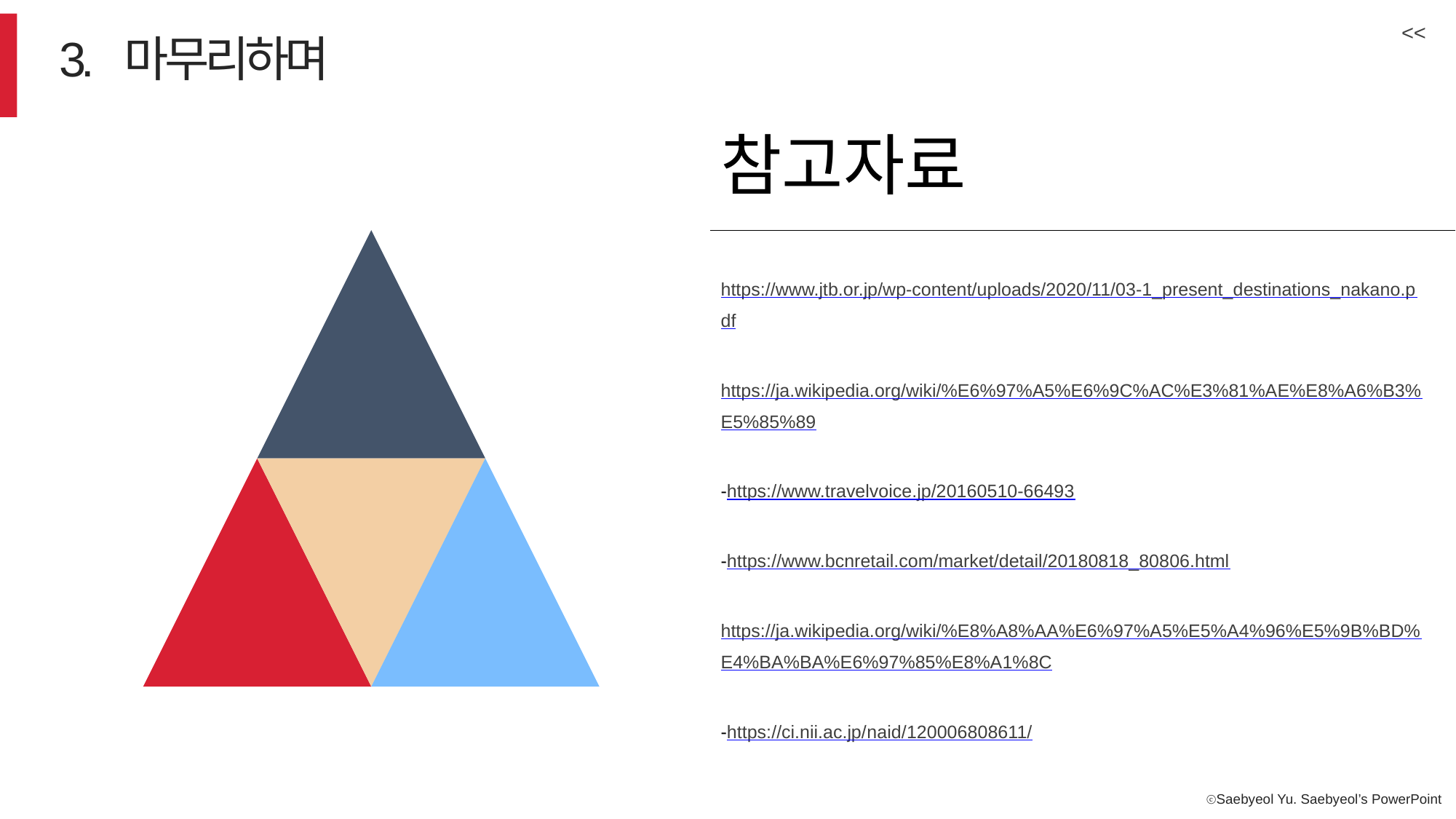

<<
3.  마무리하며
참고자료

https://www.jtb.or.jp/wp-content/uploads/2020/11/03-1_present_destinations_nakano.pdf

https://ja.wikipedia.org/wiki/%E6%97%A5%E6%9C%AC%E3%81%AE%E8%A6%B3%E5%85%89

-https://www.travelvoice.jp/20160510-66493

-https://www.bcnretail.com/market/detail/20180818_80806.html

https://ja.wikipedia.org/wiki/%E8%A8%AA%E6%97%A5%E5%A4%96%E5%9B%BD%E4%BA%BA%E6%97%85%E8%A1%8C

-https://ci.nii.ac.jp/naid/120006808611/